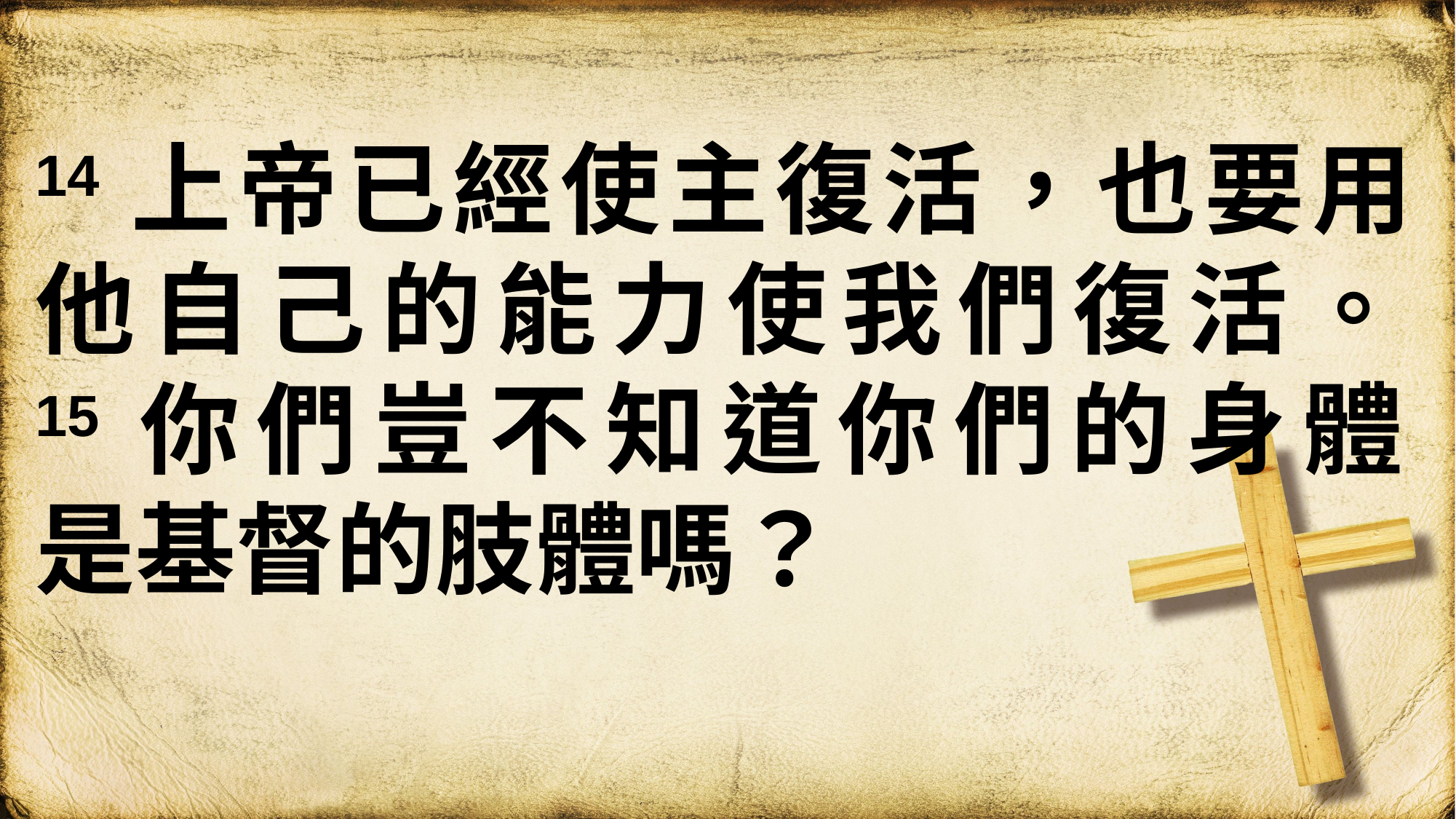

14上帝已經使主復活，也要用
他自己的能力使我們復活。
15你們豈不知道你們的身體
是基督的肢體嗎？